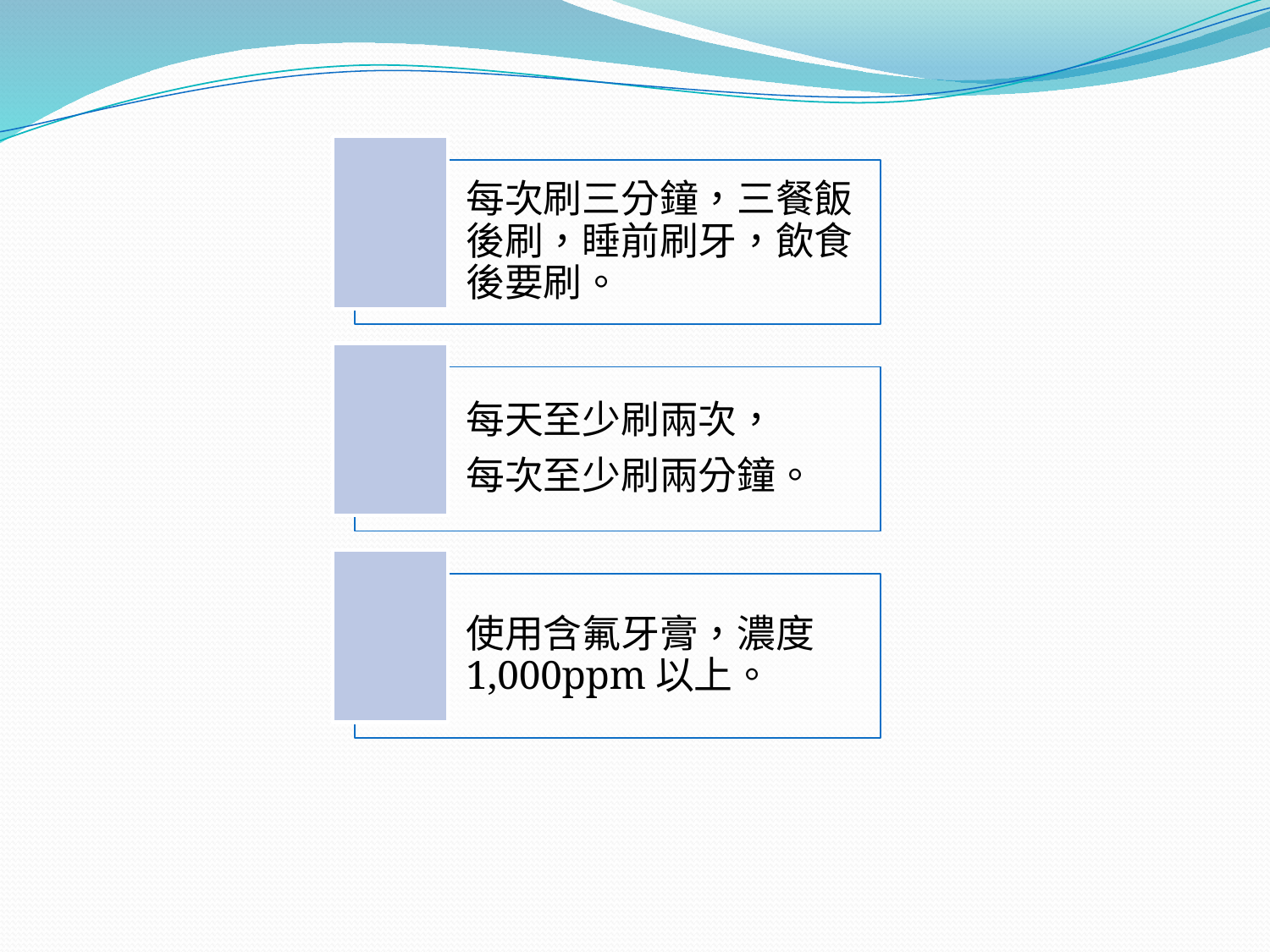

每次刷三分鐘，三餐飯後刷，睡前刷牙，飲食後要刷。
每天至少刷兩次，
每次至少刷兩分鐘。
使用含氟牙膏，濃度1,000ppm以上。